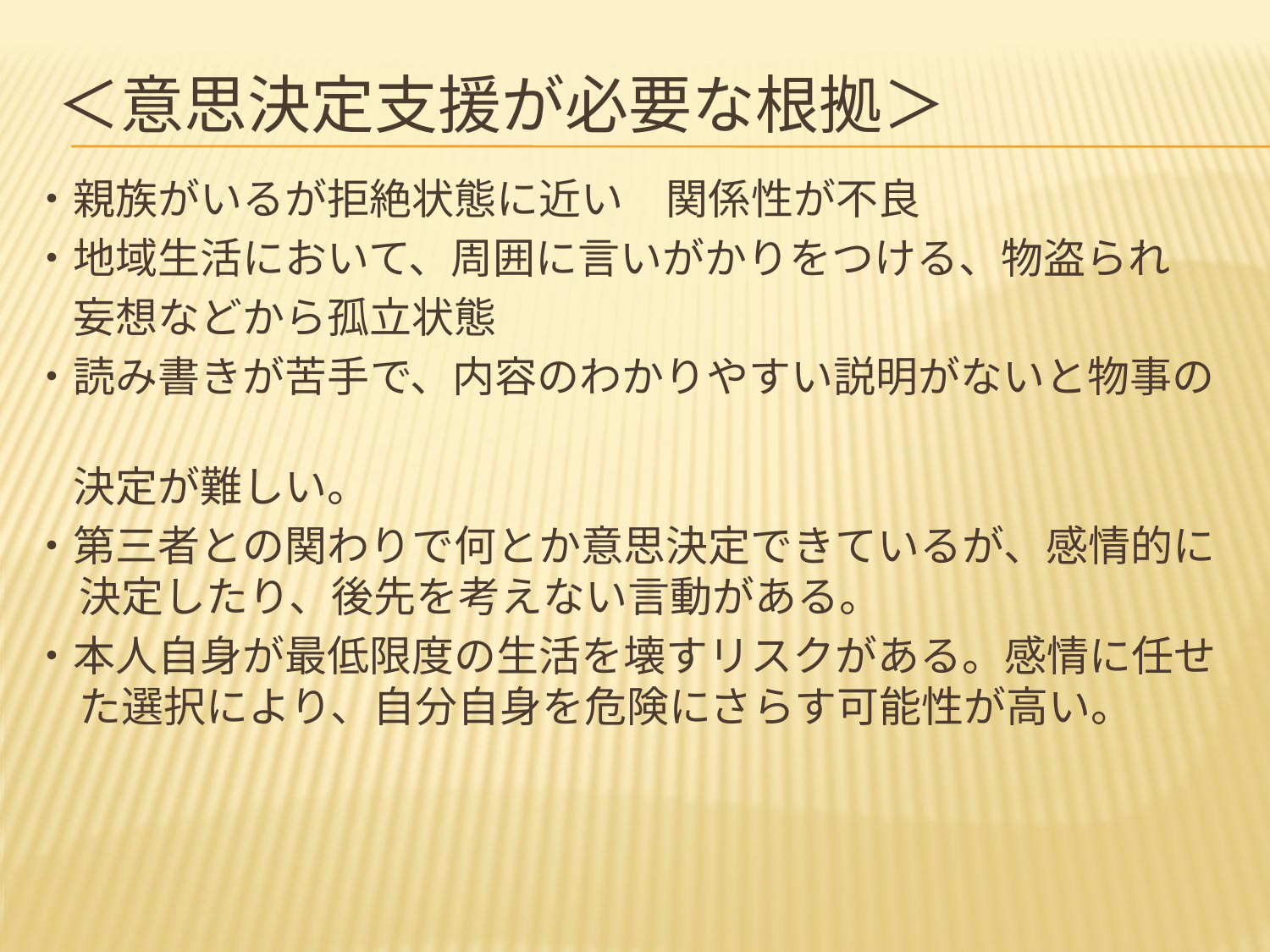

# ＜意思決定支援が必要な根拠＞
・親族がいるが拒絶状態に近い　関係性が不良
・地域生活において、周囲に言いがかりをつける、物盗られ
　妄想などから孤立状態
・読み書きが苦手で、内容のわかりやすい説明がないと物事の
　決定が難しい。
・第三者との関わりで何とか意思決定できているが、感情的に決定したり、後先を考えない言動がある。
・本人自身が最低限度の生活を壊すリスクがある。感情に任せた選択により、自分自身を危険にさらす可能性が高い。